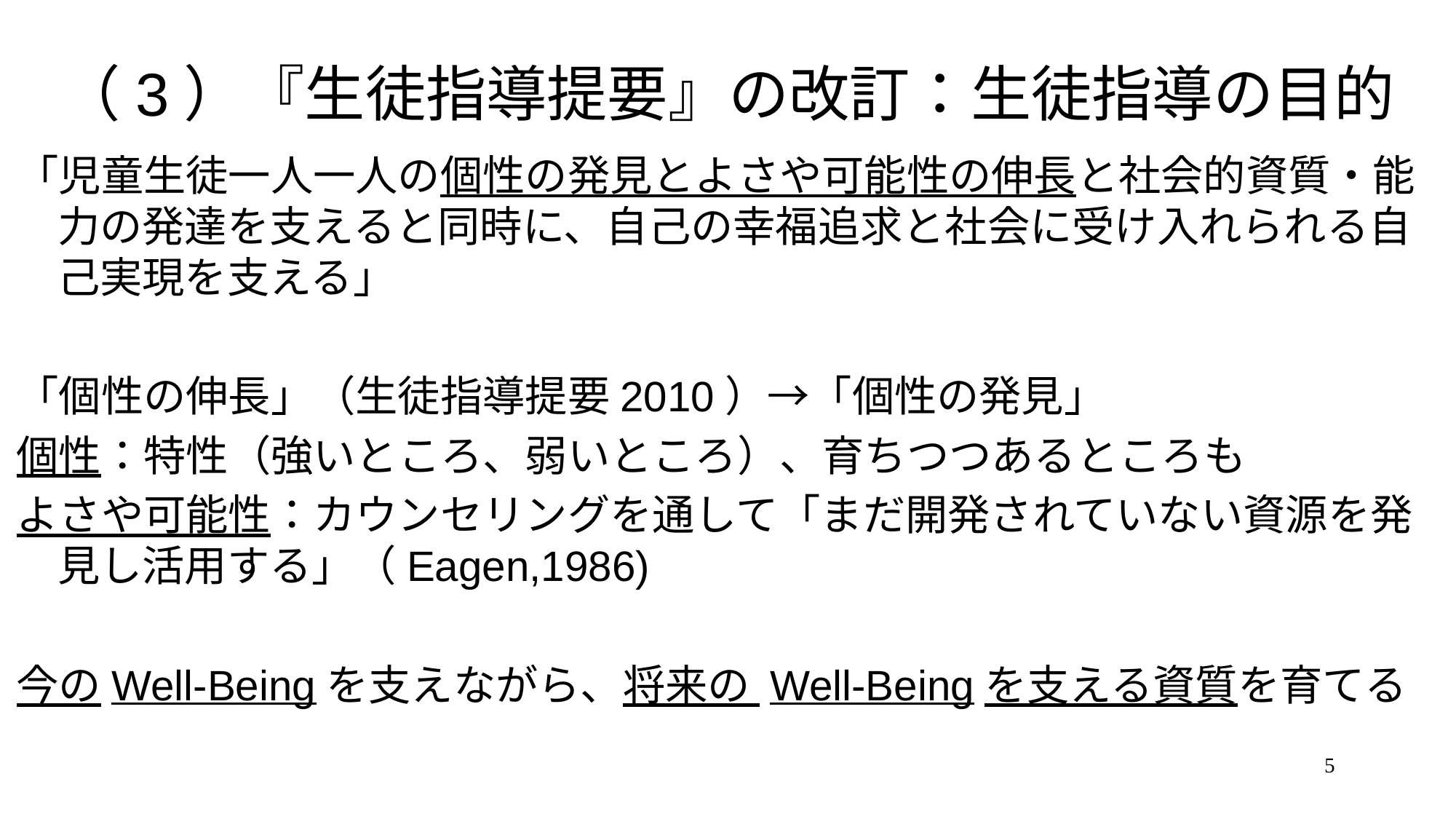

# （3）『生徒指導提要』の改訂：生徒指導の目的
「児童生徒一人一人の個性の発見とよさや可能性の伸長と社会的資質・能力の発達を支えると同時に、自己の幸福追求と社会に受け入れられる自己実現を支える」

「個性の伸長」（生徒指導提要2010）→「個性の発見」
個性：特性（強いところ、弱いところ）、育ちつつあるところも
よさや可能性：カウンセリングを通して「まだ開発されていない資源を発見し活用する」（Eagen,1986)

今のWell-Beingを支えながら、将来の Well-Beingを支える資質を育てる

5